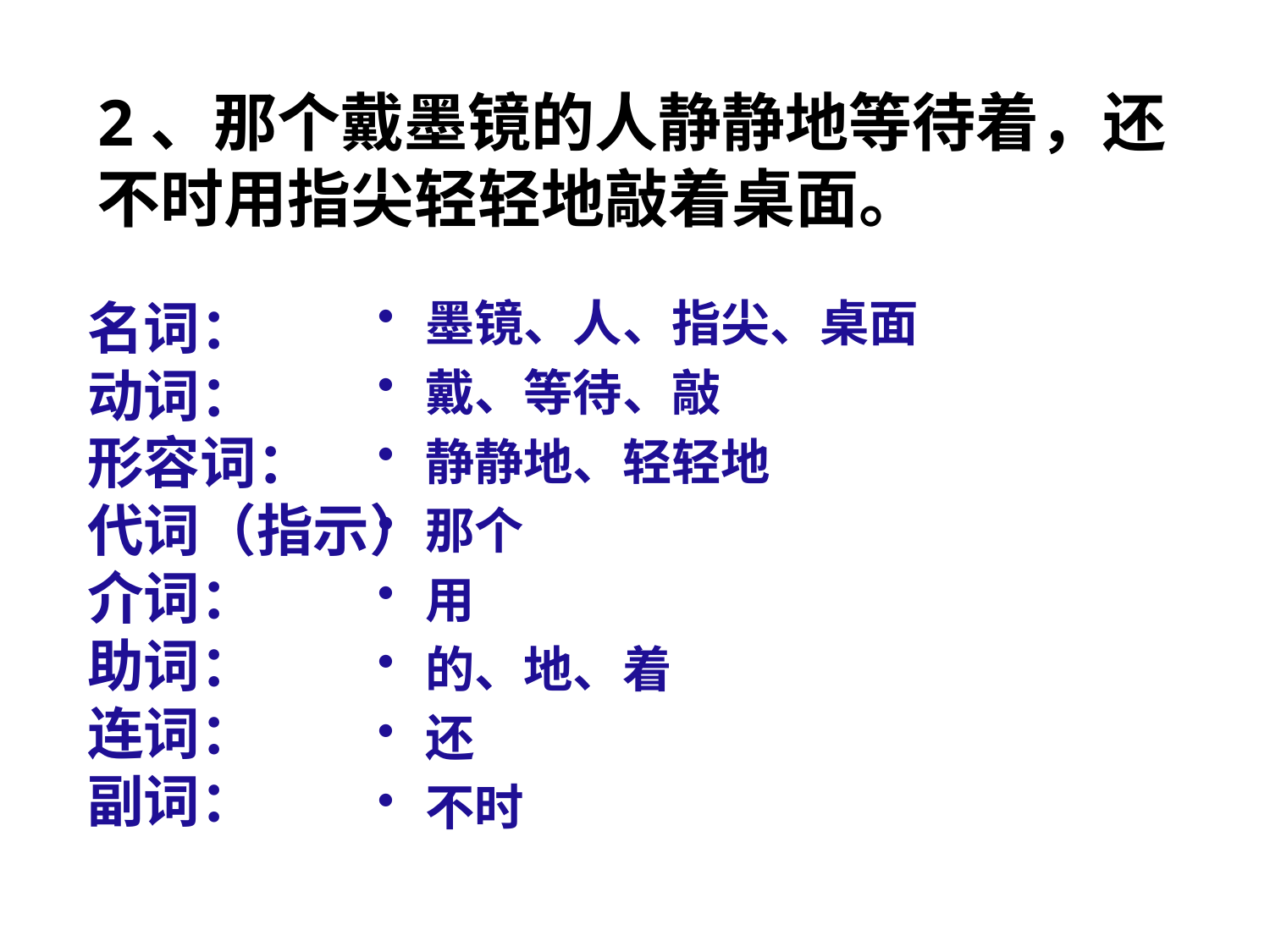

2、那个戴墨镜的人静静地等待着，还不时用指尖轻轻地敲着桌面。
名词：
动词：
形容词：
代词（指示）
介词：
助词：
连词：
副词：
墨镜、人、指尖、桌面
戴、等待、敲
静静地、轻轻地
那个
用
的、地、着
还
不时